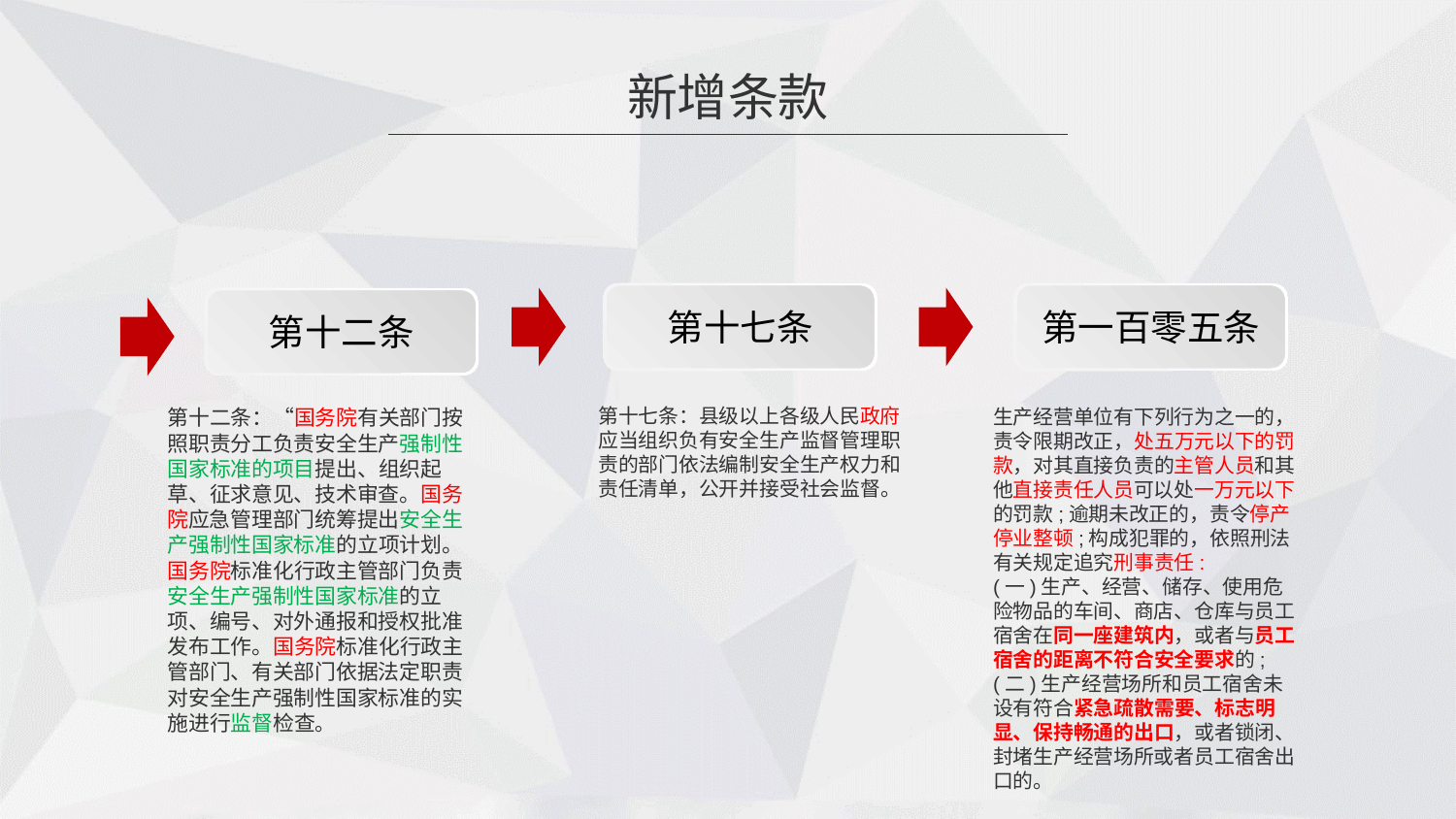

新增条款

第十七条

第一百零五条

第十二条

第十七条：县级以上各级人民政府应当组织负有安全生产监督管理职责的部门依法编制安全生产权力和责任清单，公开并接受社会监督。
第十二条：“国务院有关部门按照职责分工负责安全生产强制性国家标准的项目提出、组织起草、征求意见、技术审查。国务院应急管理部门统筹提出安全生产强制性国家标准的立项计划。国务院标准化行政主管部门负责安全生产强制性国家标准的立项、编号、对外通报和授权批准发布工作。国务院标准化行政主管部门、有关部门依据法定职责对安全生产强制性国家标准的实施进行监督检查。
生产经营单位有下列行为之一的，责令限期改正，处五万元以下的罚款，对其直接负责的主管人员和其他直接责任人员可以处一万元以下的罚款;逾期未改正的，责令停产停业整顿;构成犯罪的，依照刑法有关规定追究刑事责任:
(一)生产、经营、储存、使用危险物品的车间、商店、仓库与员工宿舍在同一座建筑内，或者与员工宿舍的距离不符合安全要求的;
(二)生产经营场所和员工宿舍未设有符合紧急疏散需要、标志明显、保持畅通的出口，或者锁闭、封堵生产经营场所或者员工宿舍出口的。